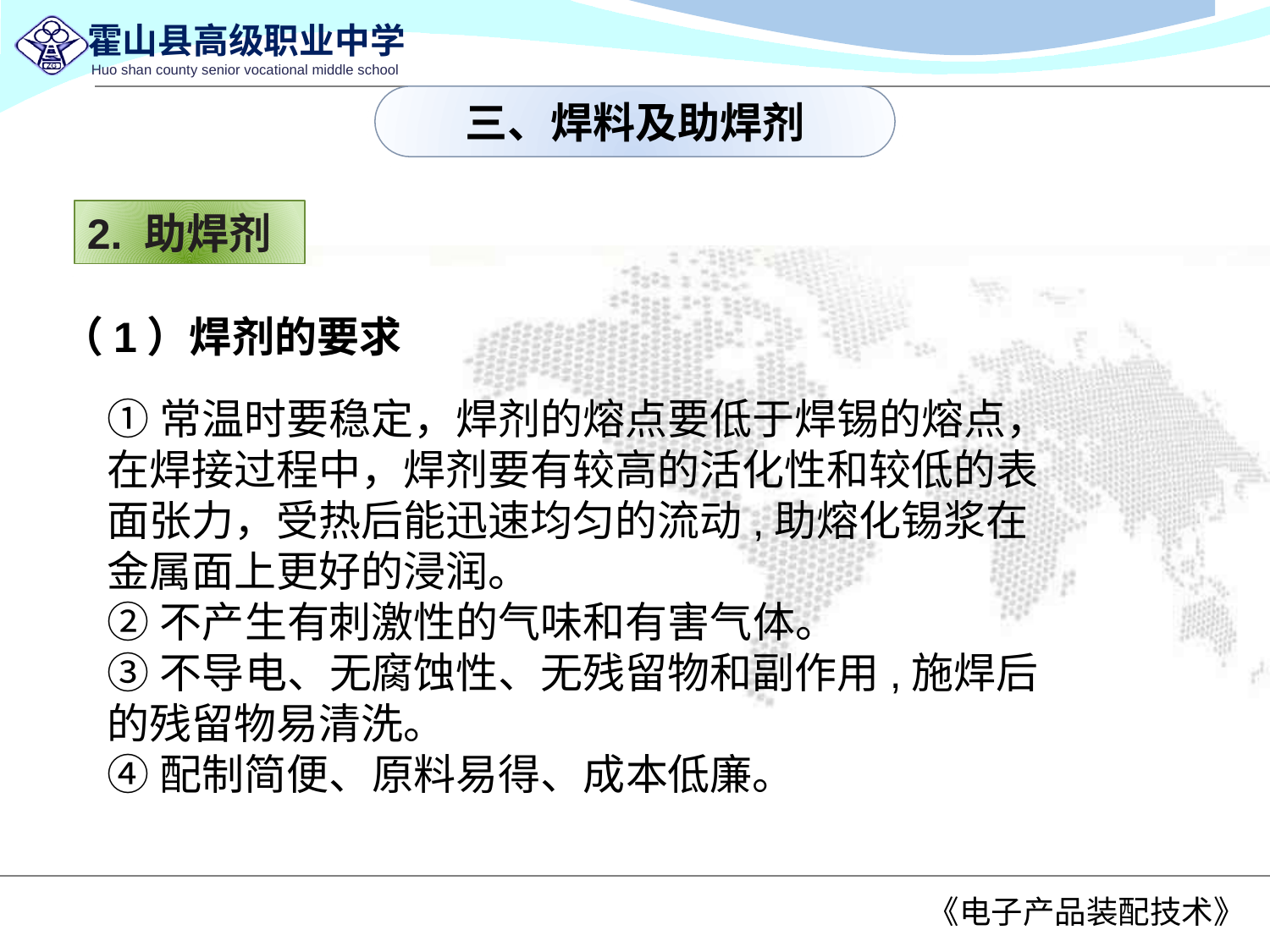

三、焊料及助焊剂
2. 助焊剂
（1）焊剂的要求
①常温时要稳定，焊剂的熔点要低于焊锡的熔点，在焊接过程中，焊剂要有较高的活化性和较低的表面张力，受热后能迅速均匀的流动,助熔化锡浆在金属面上更好的浸润。
②不产生有刺激性的气味和有害气体。
③不导电、无腐蚀性、无残留物和副作用,施焊后的残留物易清洗。
④配制简便、原料易得、成本低廉。